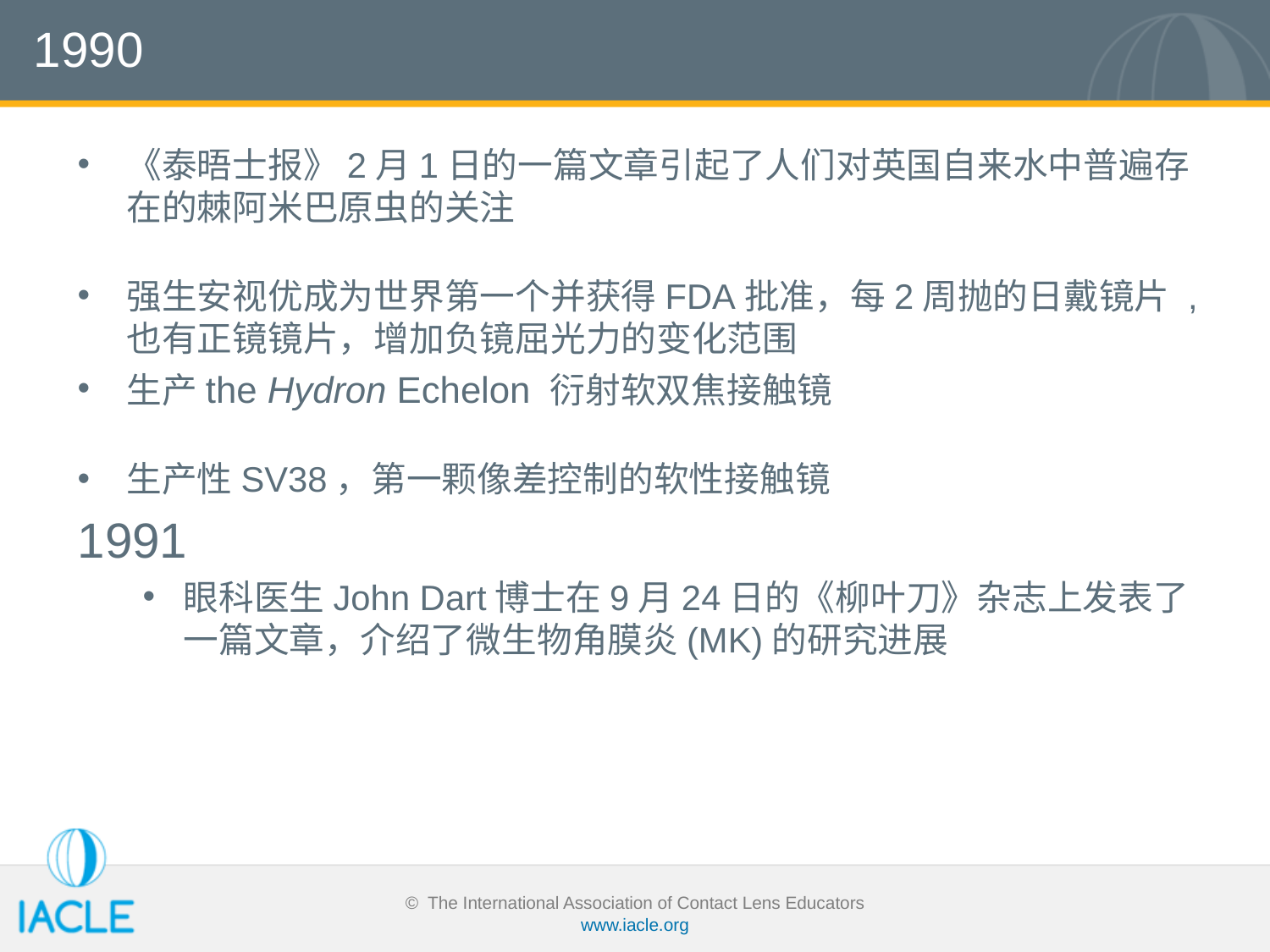

# 1990
《泰晤士报》2月1日的一篇文章引起了人们对英国自来水中普遍存在的棘阿米巴原虫的关注

强生安视优成为世界第一个并获得FDA批准，每2周抛的日戴镜片 ,也有正镜镜片，增加负镜屈光力的变化范围
生产the Hydron Echelon 衍射软双焦接触镜

生产性SV38，第一颗像差控制的软性接触镜
1991
眼科医生John Dart博士在9月24日的《柳叶刀》杂志上发表了一篇文章，介绍了微生物角膜炎(MK)的研究进展